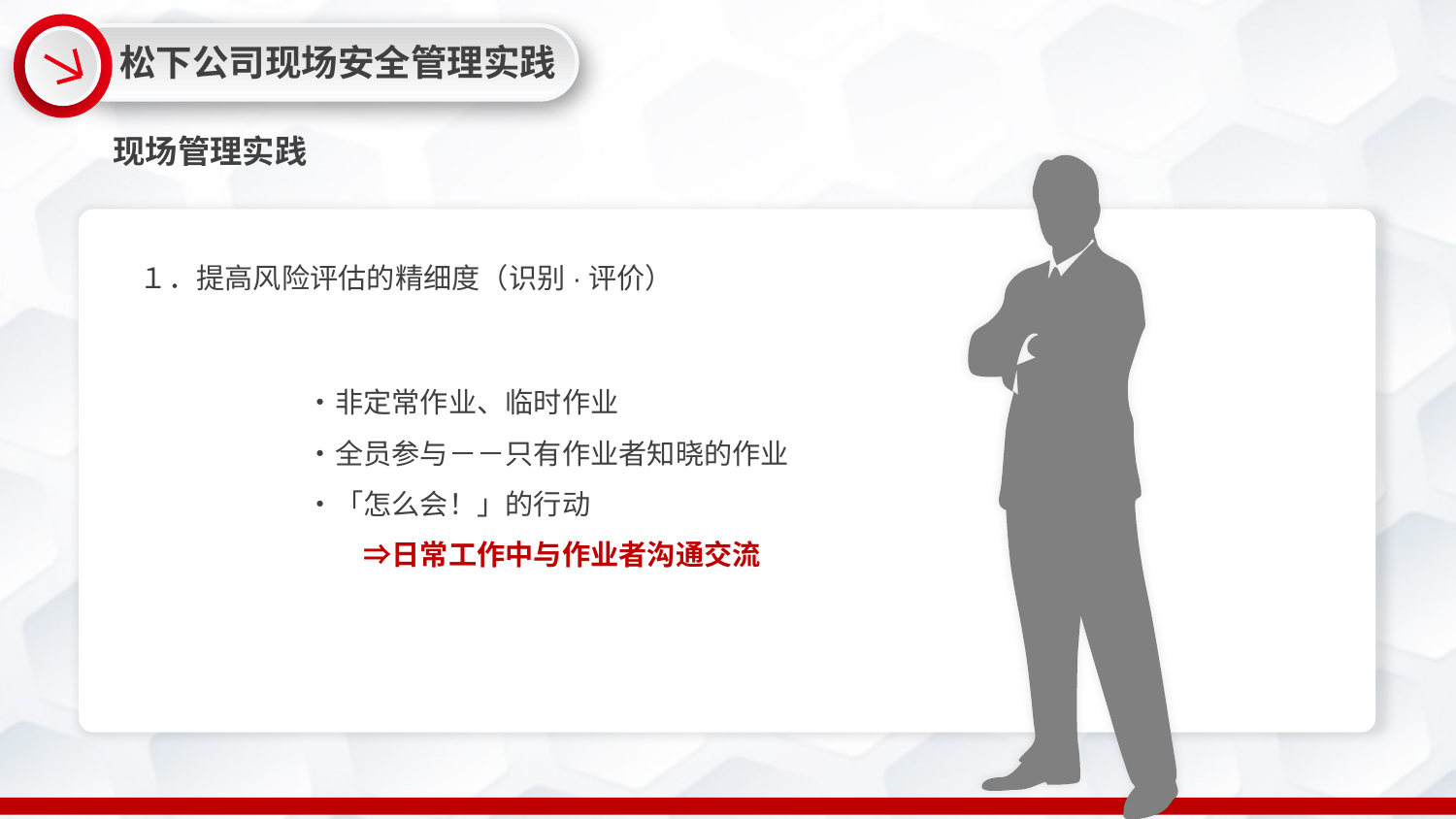

松下公司现场安全管理实践
现场管理实践

１．提高风险评估的精细度（识别·评价）
・非定常作业、临时作业
・全员参与－－只有作业者知晓的作业
・「怎么会！」的行动
　　⇒日常工作中与作业者沟通交流